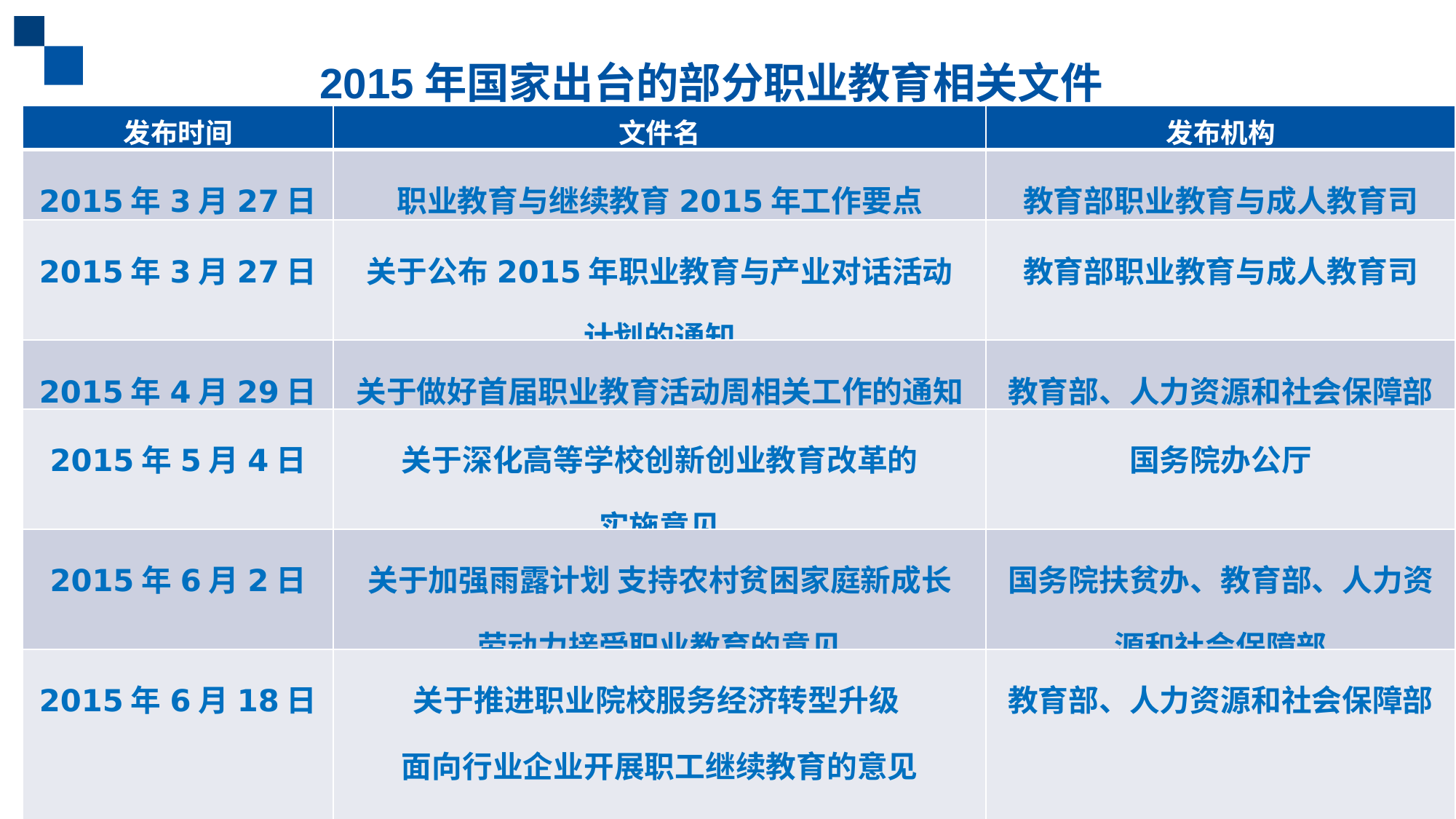

2015年国家出台的部分职业教育相关文件

| 发布时间 | 文件名 | 发布机构 |
| --- | --- | --- |
| 2015年3月27日 | 职业教育与继续教育2015年工作要点 | 教育部职业教育与成人教育司 |
| 2015年3月27日 | 关于公布2015年职业教育与产业对话活动 计划的通知 | 教育部职业教育与成人教育司 |
| 2015年4月29日 | 关于做好首届职业教育活动周相关工作的通知 | 教育部、人力资源和社会保障部 |
| 2015年5月4日 | 关于深化高等学校创新创业教育改革的 实施意见 | 国务院办公厅 |
| 2015年6月2日 | 关于加强雨露计划 支持农村贫困家庭新成长 劳动力接受职业教育的意见 | 国务院扶贫办、教育部、人力资源和社会保障部 |
| 2015年6月18日 | 关于推进职业院校服务经济转型升级 面向行业企业开展职工继续教育的意见 | 教育部、人力资源和社会保障部 |

104